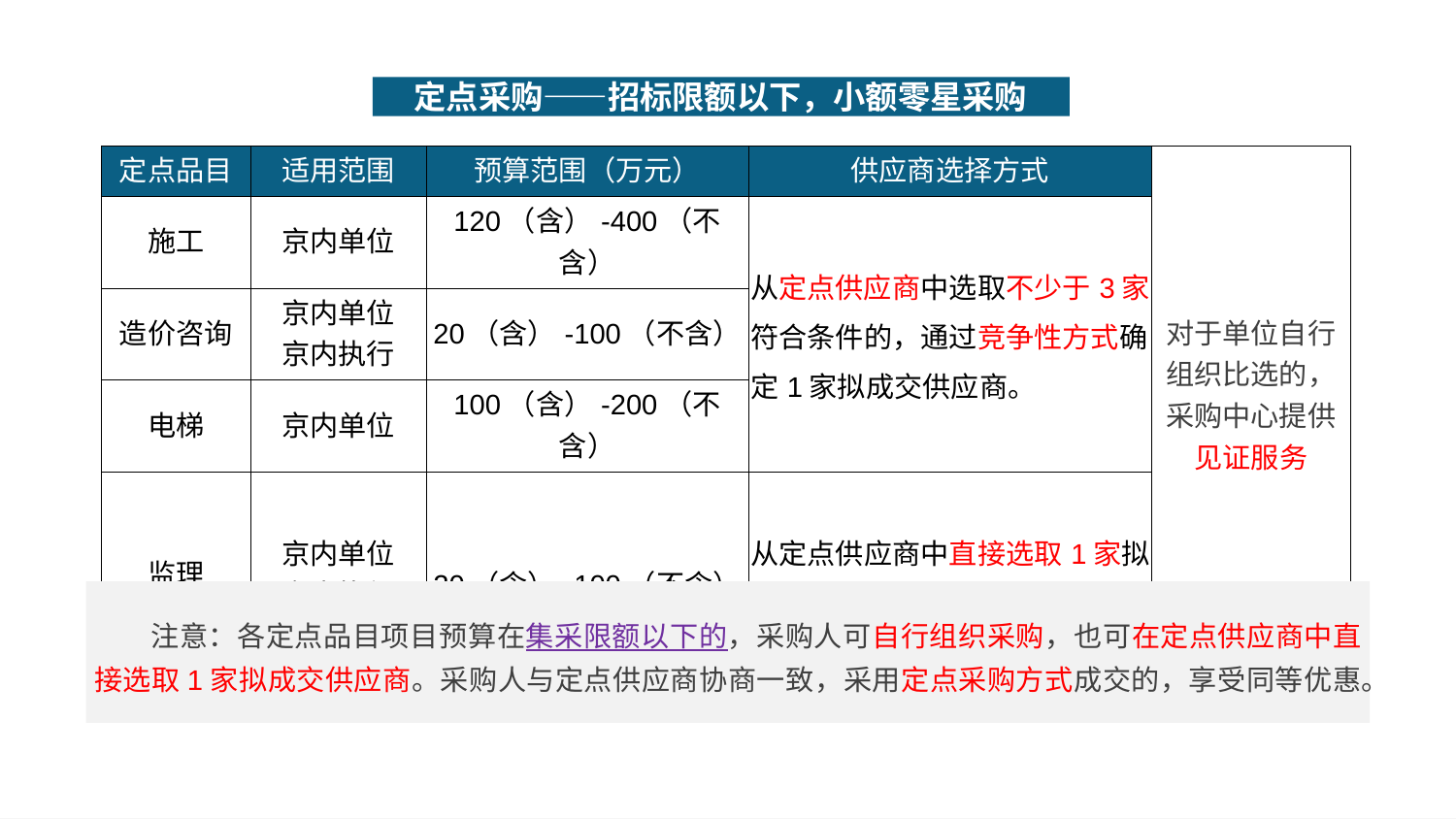

定点采购——招标限额以下，小额零星采购
| 定点品目 | 适用范围 | 预算范围（万元） | 供应商选择方式 | 对于单位自行组织比选的，采购中心提供见证服务 |
| --- | --- | --- | --- | --- |
| 施工 | 京内单位 | 120（含）-400（不含） | 从定点供应商中选取不少于3家符合条件的，通过竞争性方式确定1家拟成交供应商。 |  |
| 造价咨询 | 京内单位 京内执行 | 20（含）-100（不含） |  |  |
| 电梯 | 京内单位 | 100（含）-200（不含） |  |  |
| 监理 | 京内单位 京内执行 | 20（含）-100（不含） | 从定点供应商中直接选取1家拟成交供应商 |  |
注意：各定点品目项目预算在集采限额以下的，采购人可自行组织采购，也可在定点供应商中直接选取1家拟成交供应商。采购人与定点供应商协商一致，采用定点采购方式成交的，享受同等优惠。